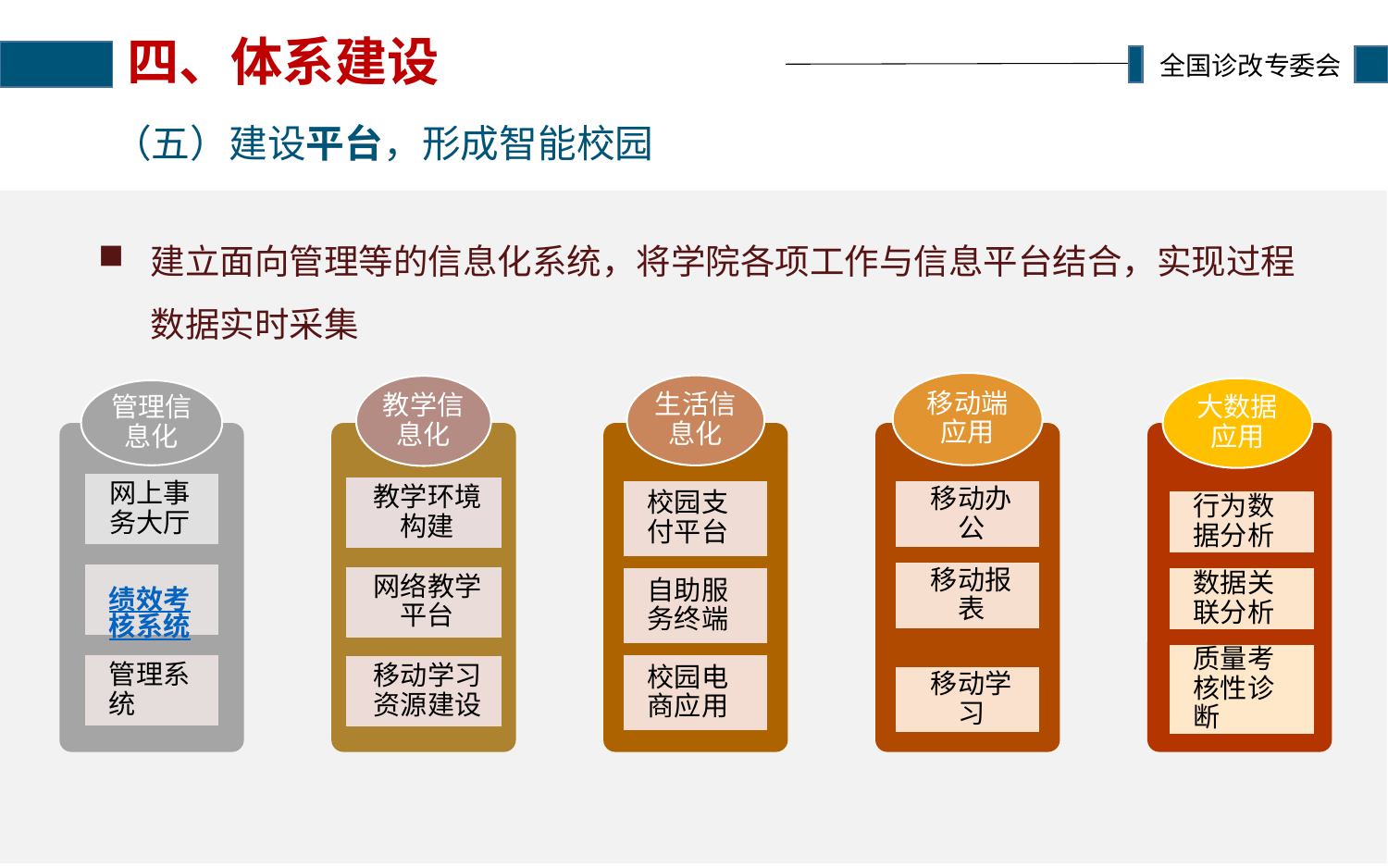

# 四、体系建设
（五）建设平台，形成智能校园

建立面向管理等的信息化系统，将学院各项工作与信息平台结合，实现过程数据实时采集
移动端应用

移动办公
移动报表
移动学习
生活信息化

校园支付平台
自助服务终端
校园电商应用
教学信息化

教学环境构建
网络教学平台
移动学习资源建设
大数据应用

行为数据分析
数据关联分析
质量考核性诊断
管理信息化

网上事务大厅
绩效考核系统
管理系统